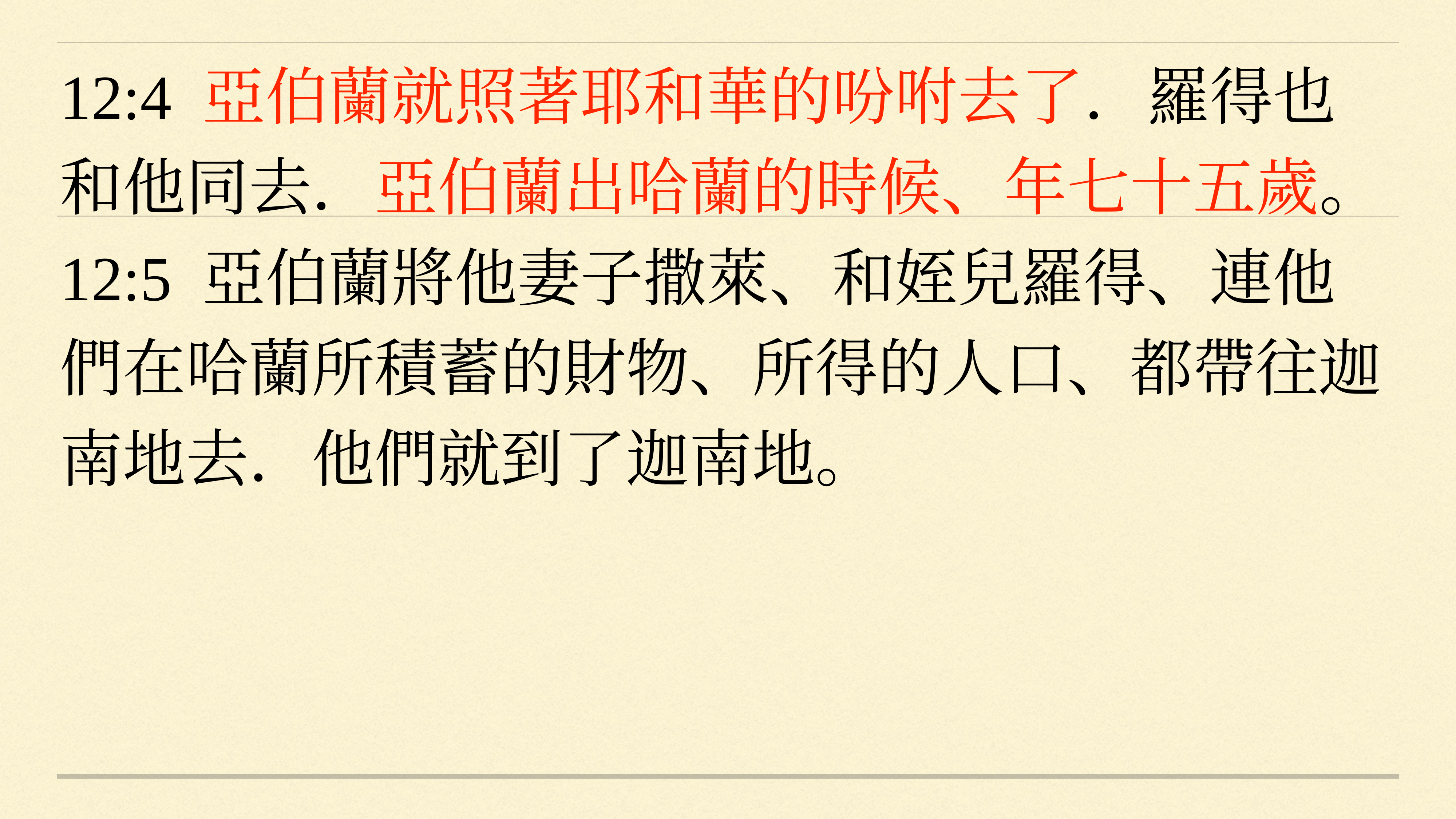

12:4 亞伯蘭就照著耶和華的吩咐去了．羅得也和他同去．亞伯蘭出哈蘭的時候、年七十五歲。
12:5 亞伯蘭將他妻子撒萊、和姪兒羅得、連他們在哈蘭所積蓄的財物、所得的人口、都帶往迦南地去．他們就到了迦南地。
#